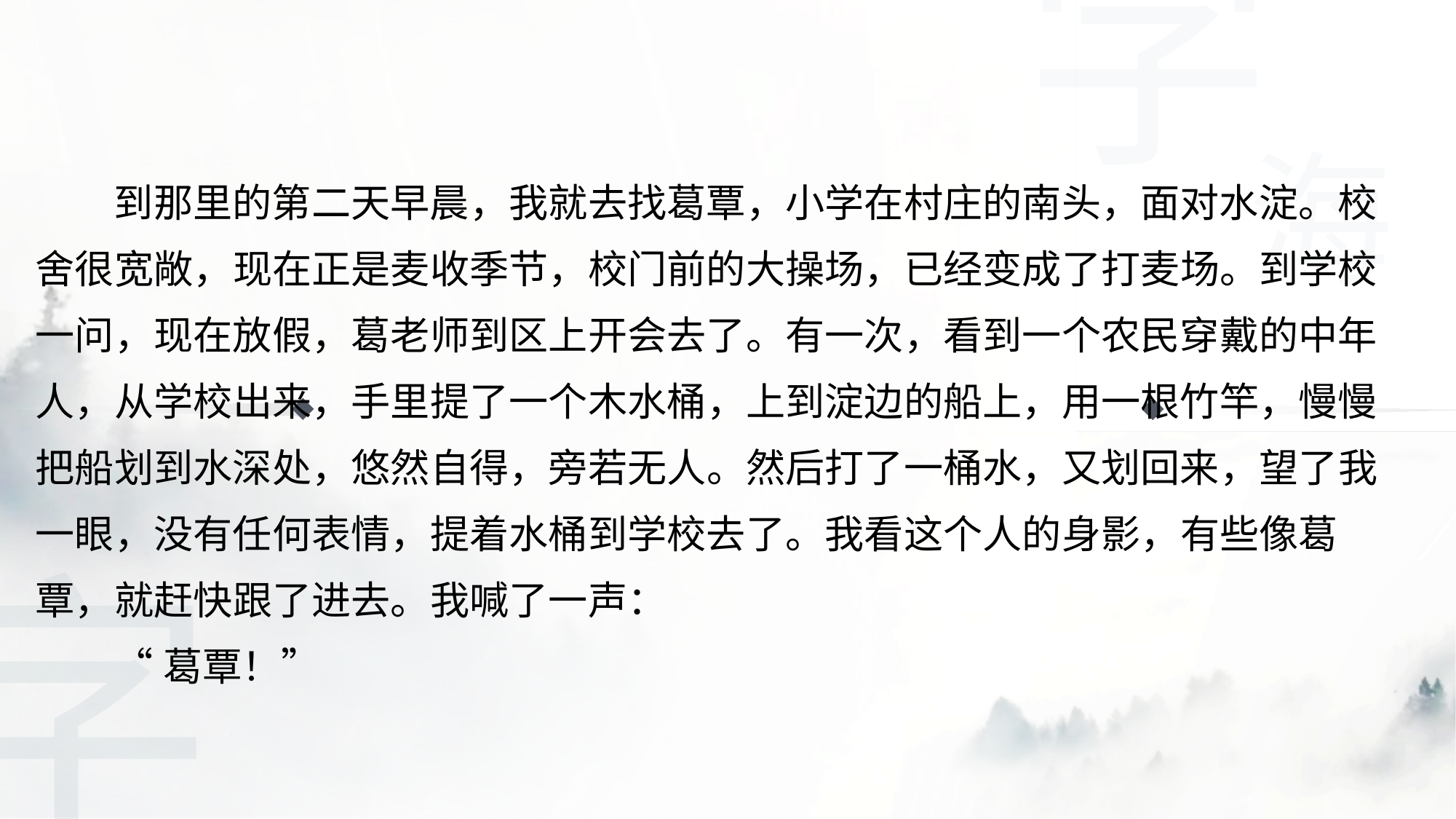

到那里的第二天早晨，我就去找葛覃，小学在村庄的南头，面对水淀。校舍很宽敞，现在正是麦收季节，校门前的大操场，已经变成了打麦场。到学校一问，现在放假，葛老师到区上开会去了。有一次，看到一个农民穿戴的中年人，从学校出来，手里提了一个木水桶，上到淀边的船上，用一根竹竿，慢慢把船划到水深处，悠然自得，旁若无人。然后打了一桶水，又划回来，望了我一眼，没有任何表情，提着水桶到学校去了。我看这个人的身影，有些像葛覃，就赶快跟了进去。我喊了一声：
“葛覃！”